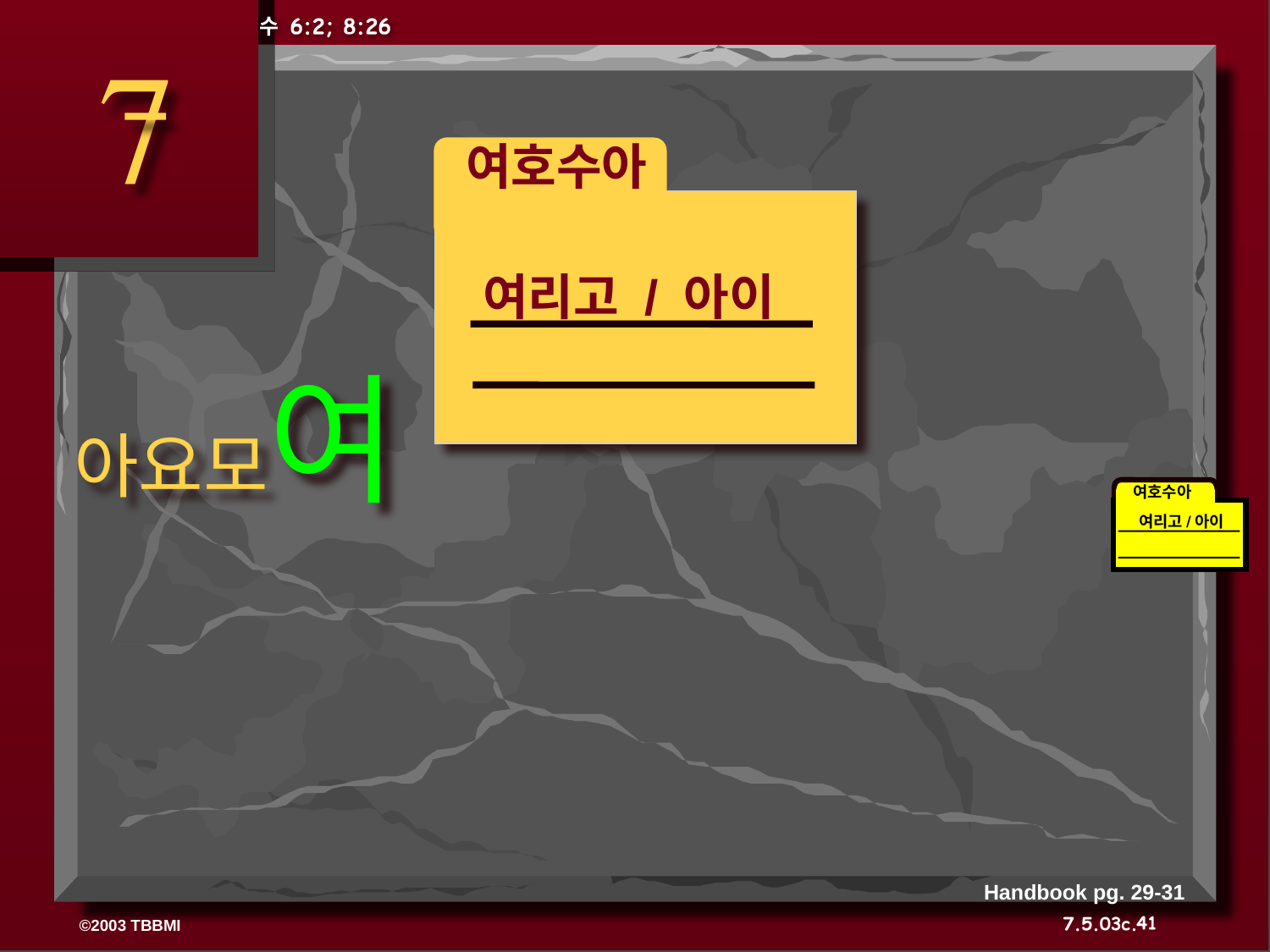

수 6:2; 8:26

7

   여호수아

여리고 / 아이

아요모여

여호수아

여리고/아이

Handbook pg. 29-31

41